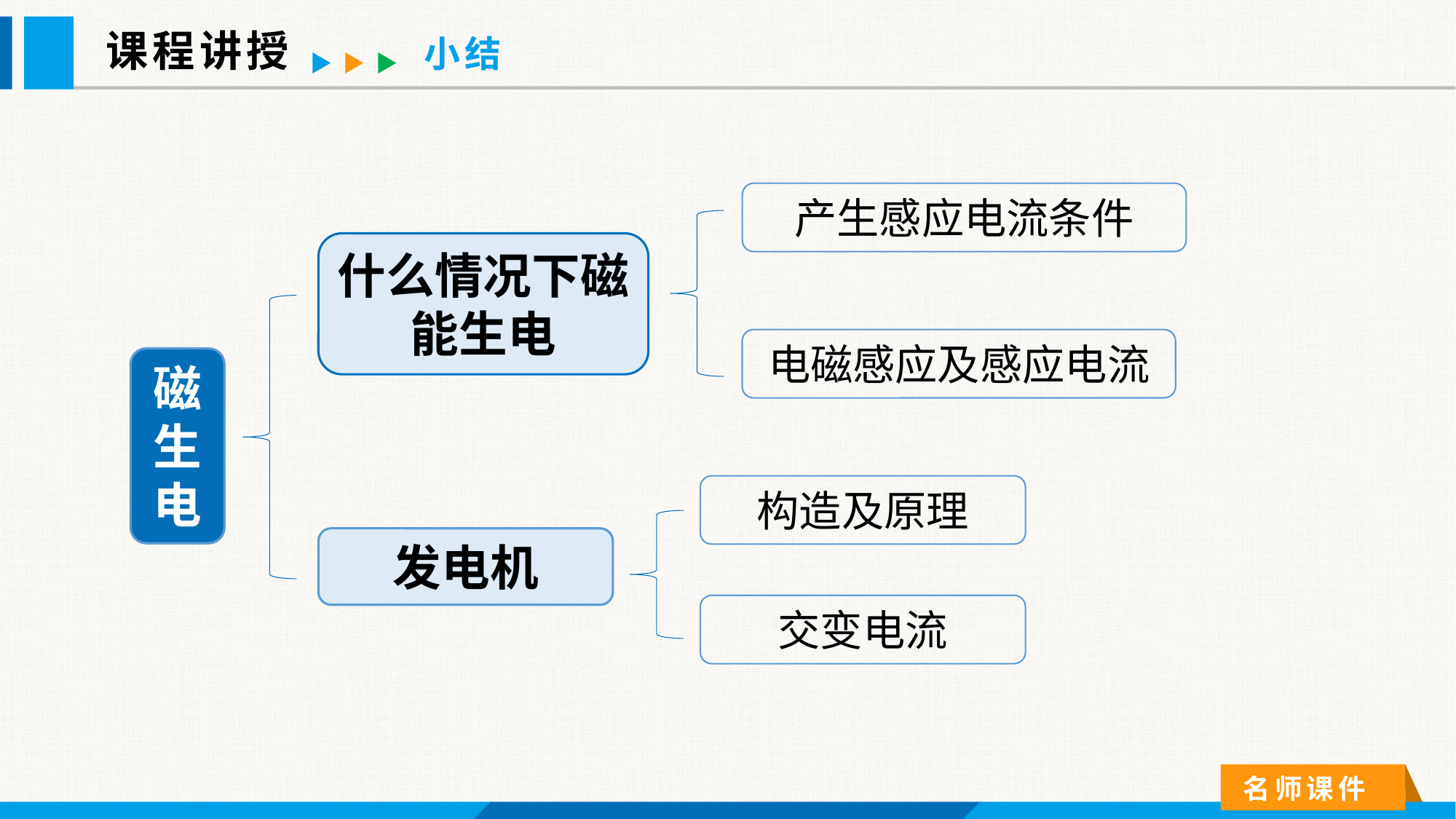

课程讲授
小结

产生感应电流条件

什么情况下磁能生电

电磁感应及感应电流
磁生电
构造及原理

发电机
交变电流